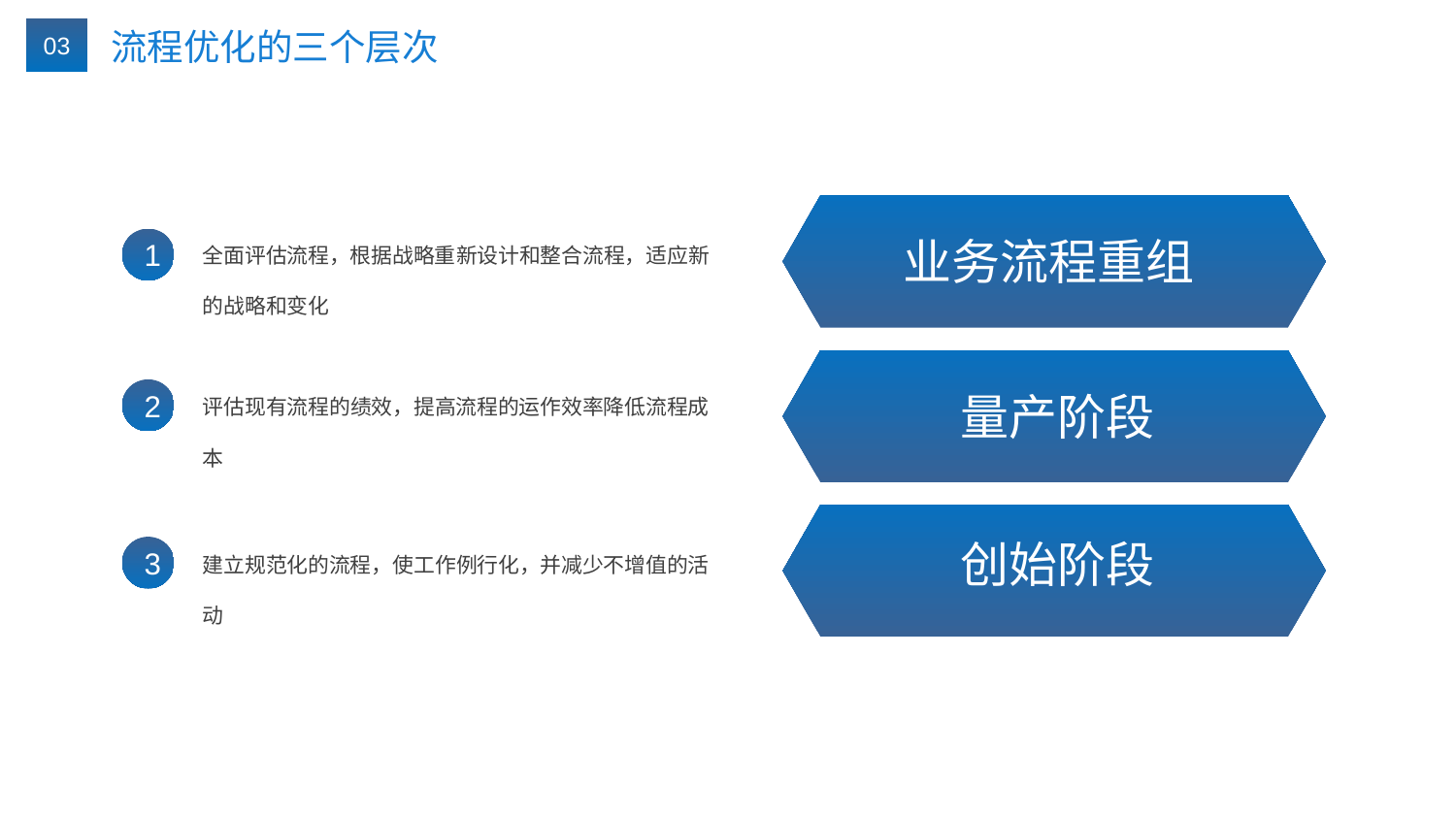

03
流程优化的三个层次

全面评估流程，根据战略重新设计和整合流程，适应新的战略和变化
1
业务流程重组

评估现有流程的绩效，提高流程的运作效率降低流程成本
2
量产阶段

建立规范化的流程，使工作例行化，并减少不增值的活动
创始阶段
3